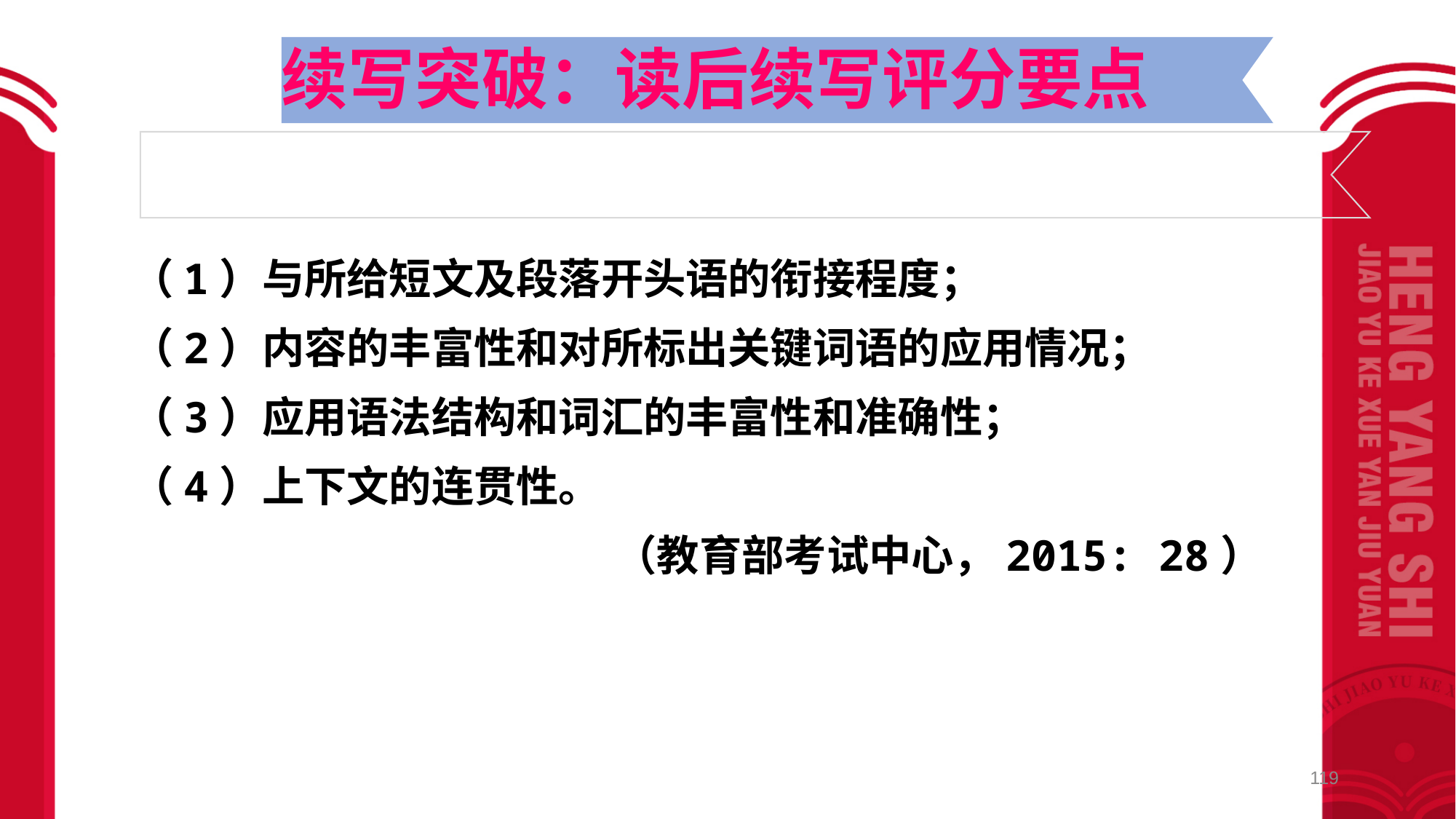

续写突破：读后续写评分要点

（1）与所给短文及段落开头语的衔接程度；
（2）内容的丰富性和对所标出关键词语的应用情况；
（3）应用语法结构和词汇的丰富性和准确性；
（4）上下文的连贯性。
（教育部考试中心，2015: 28）
119